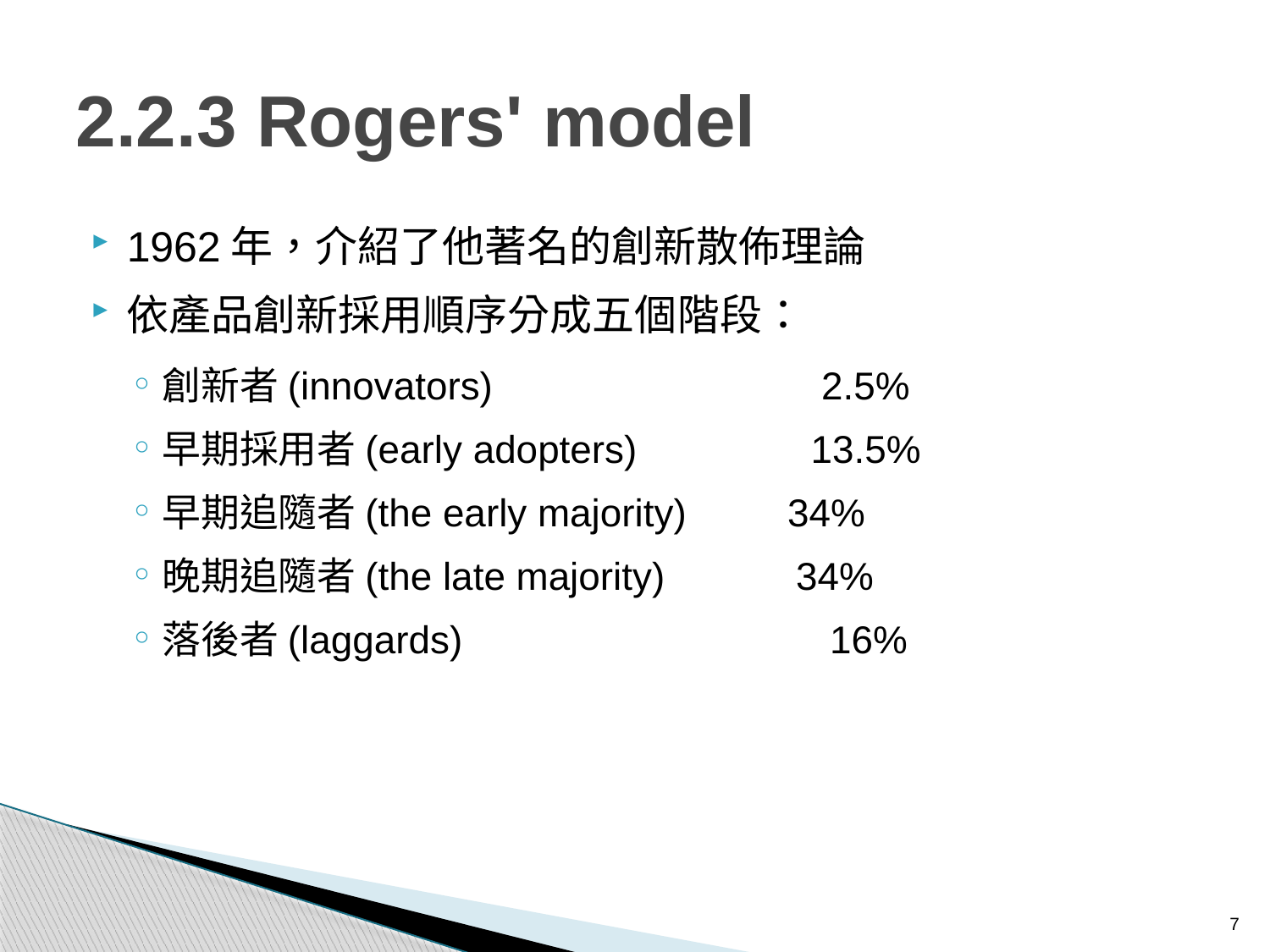

# 2.2.3 Rogers' model
1962年，介紹了他著名的創新散佈理論
依產品創新採用順序分成五個階段：
創新者(innovators)　　　　　　　　2.5%
早期採用者(early adopters)　　　　13.5%
早期追隨者(the early majority)　     34%
晚期追隨者(the late majority)　　    34%
落後者(laggards)　　　　　　　　　16%
7